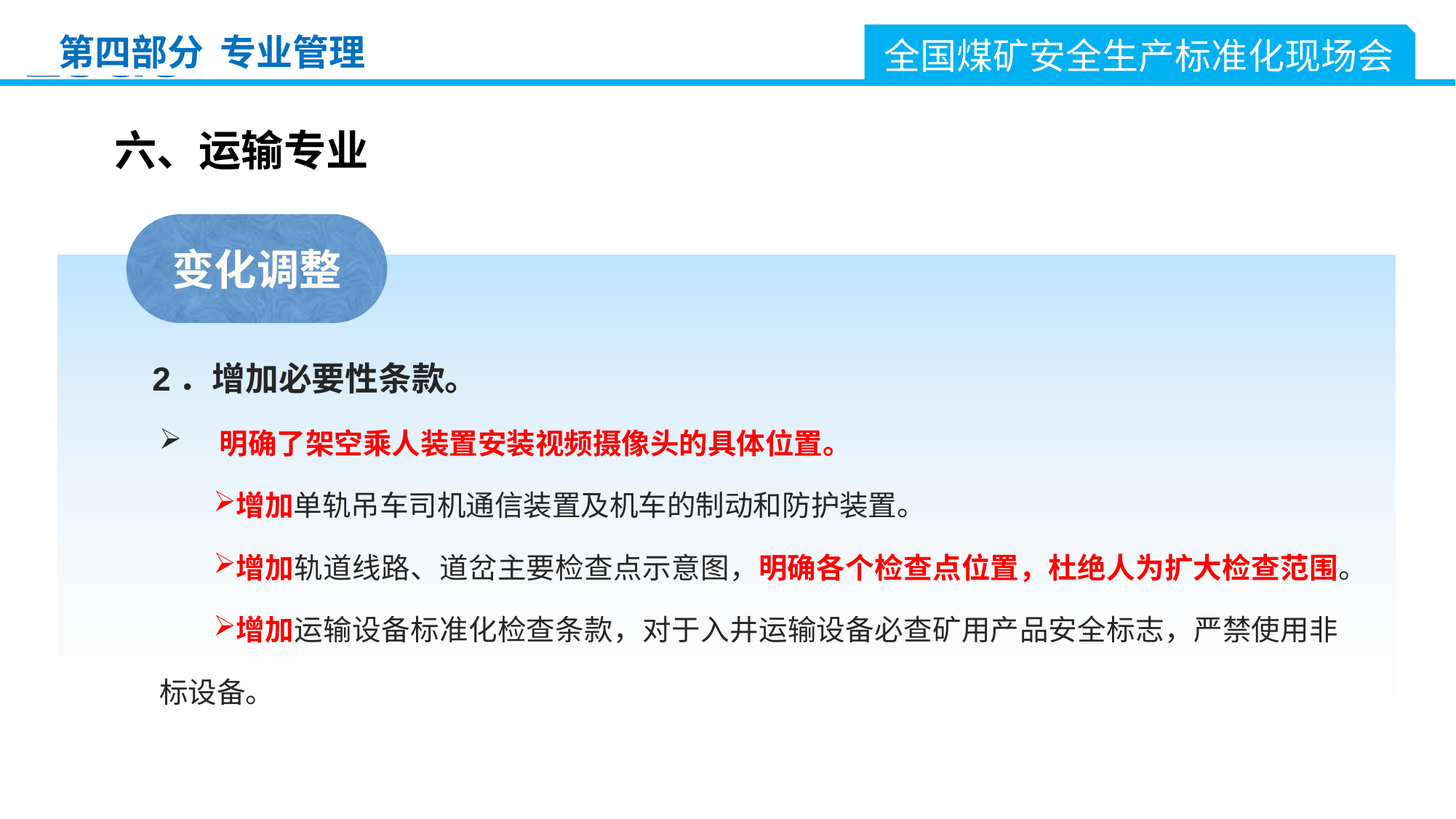

全国煤矿安全生产标准化现场会
第四部分  专业管理
六、运输专业
变化调整

2．增加必要性条款。
   明确了架空乘人装置安装视频摄像头的具体位置。
增加单轨吊车司机通信装置及机车的制动和防护装置。
增加轨道线路、道岔主要检查点示意图，明确各个检查点位置，杜绝人为扩大检查范围。
增加运输设备标准化检查条款，对于入井运输设备必查矿用产品安全标志，严禁使用非标设备。